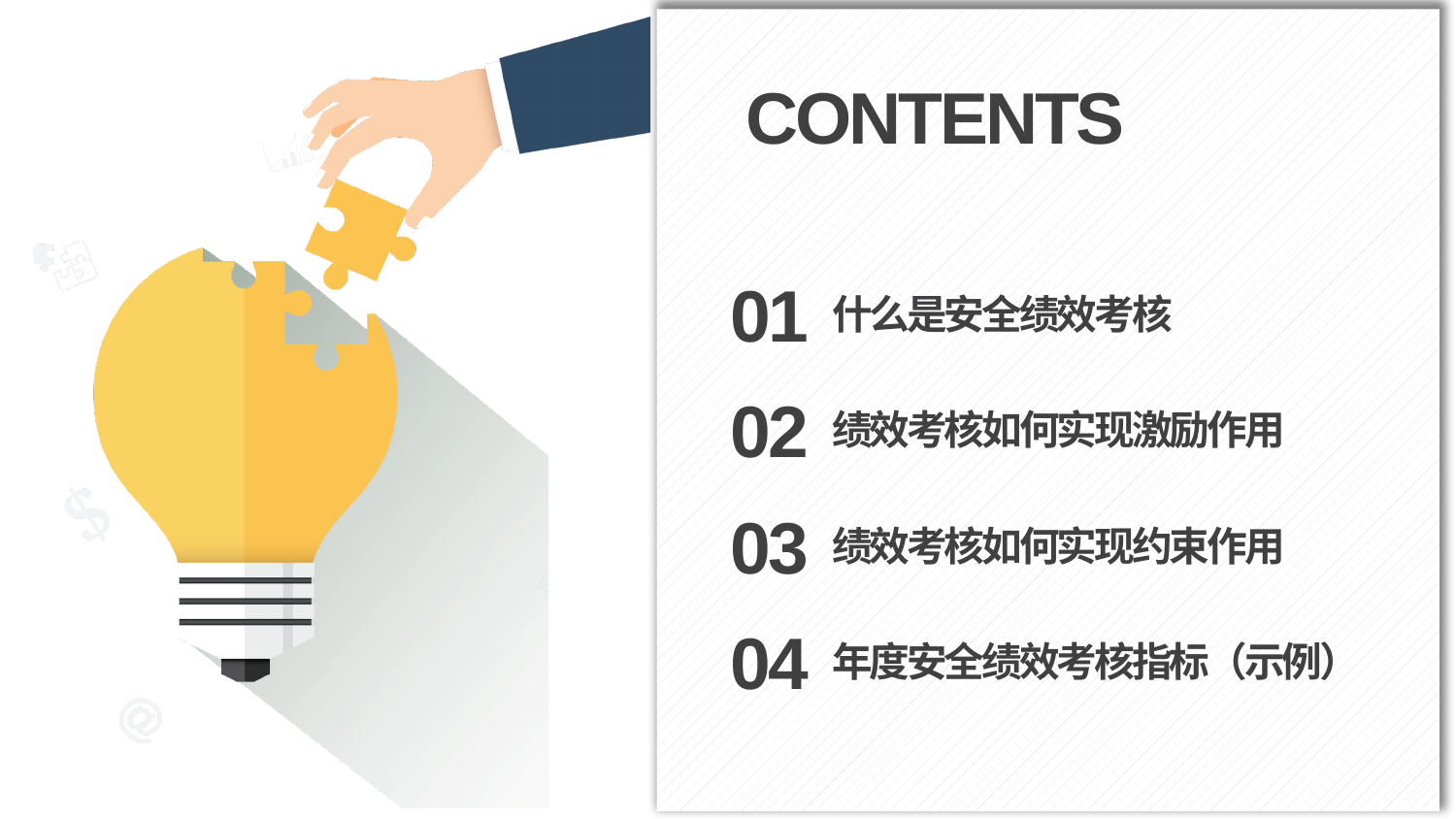

01
什么是安全绩效考核
02
绩效考核如何实现激励作用
03
绩效考核如何实现约束作用
04
年度安全绩效考核指标（示例）